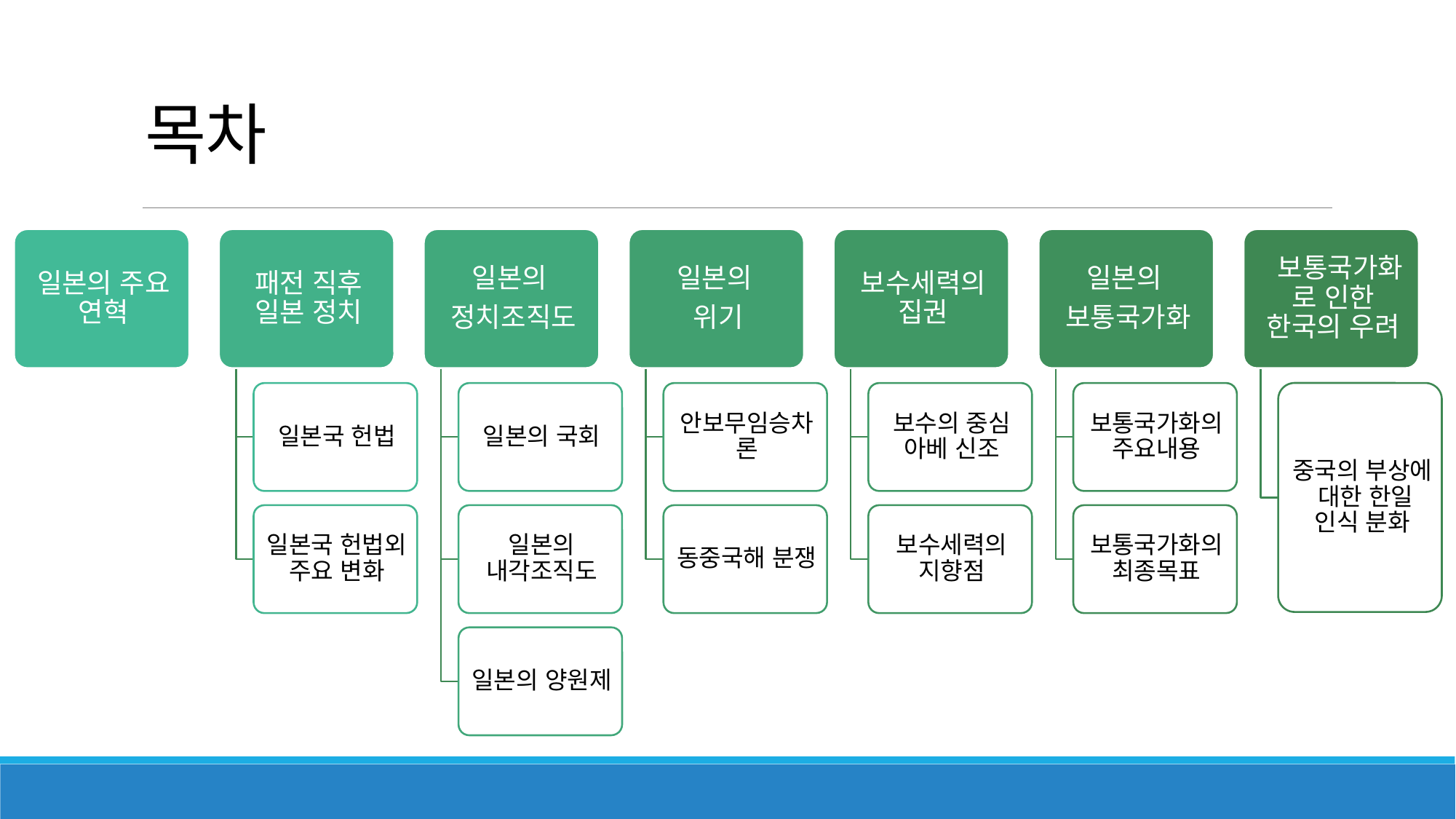

# 목차

일본의 주요 연혁
패전 직후 일본 정치
일본국 헌법
일본국 헌법외 주요 변화
일본의
정치조직도
일본의 국회
일본의 내각조직도
일본의 양원제
일본의
위기
안보무임승차론
동중국해 분쟁
보수세력의 집권
보수의 중심 아베 신조
보수세력의 지향점
일본의
보통국가화
보통국가화의 주요내용
보통국가화의 최종목표
 보통국가화 로 인한 한국의 우려
중국의 부상에  대한 한일 인식 분화